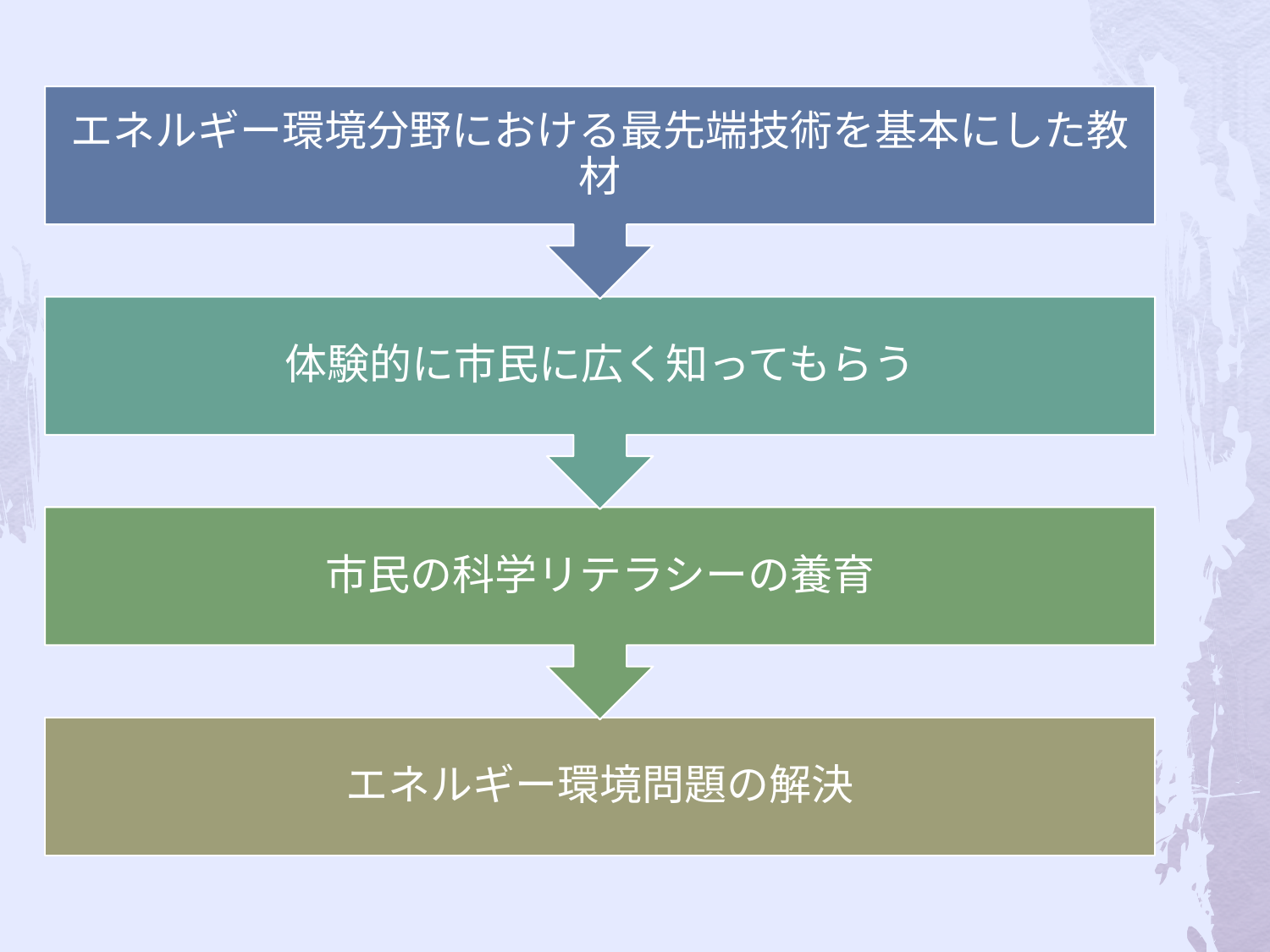

エネルギー環境問題の解決
市民の科学リテラシーの養育
体験的に市民に広く知ってもらう
エネルギー環境分野における最先端技術を基本にした教材